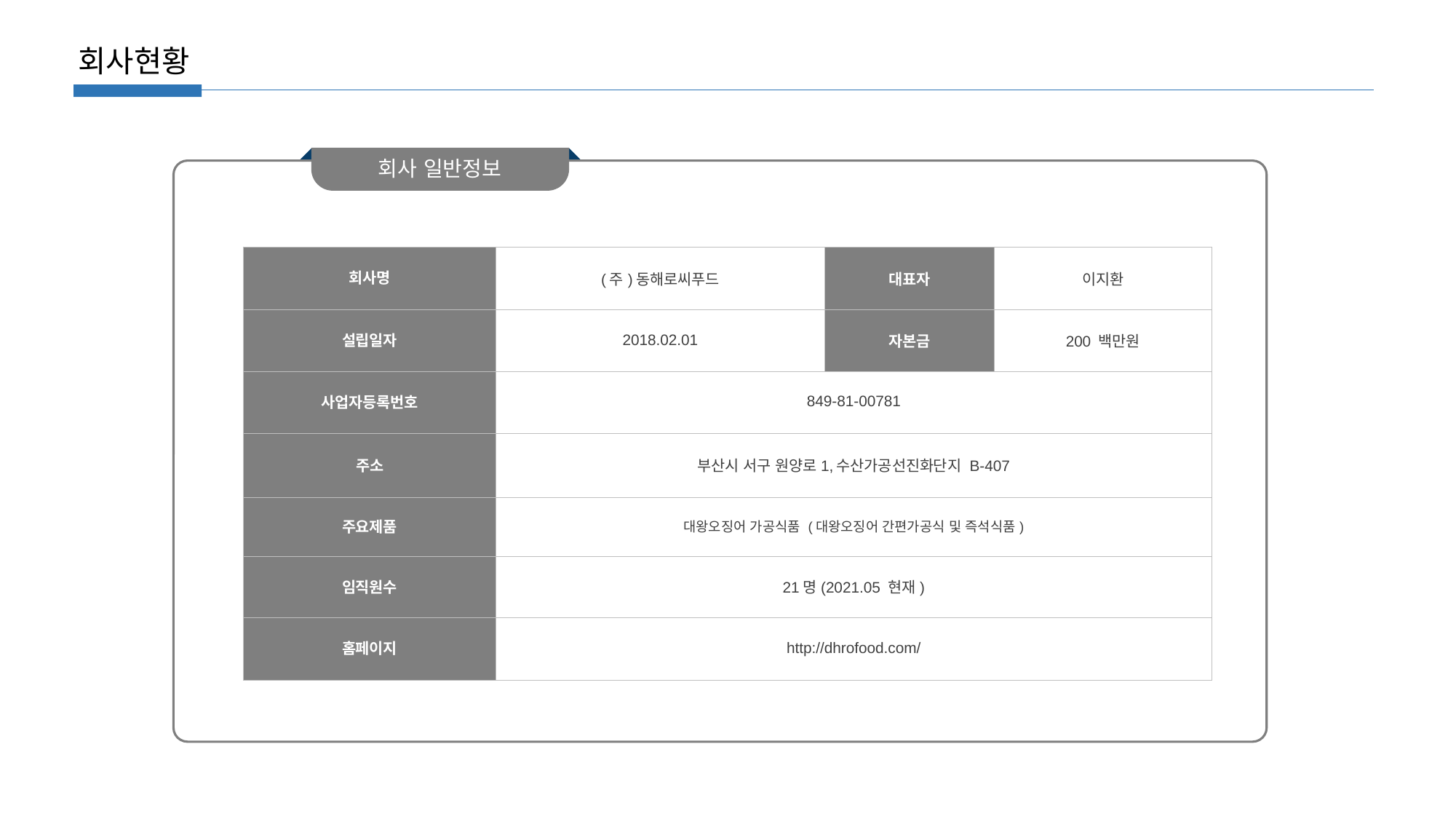

회사현황

회사 일반정보

| 회사명 | (주)동해로씨푸드 | 대표자 | 이지환 |
| --- | --- | --- | --- |
| 설립일자 | 2018.02.01 | 자본금 | 200 백만원 |
| 사업자등록번호 | 849-81-00781 |  |  |
| 주소 | 부산시 서구 원양로1,수산가공선진화단지 B-407 |  |  |
| 주요제품 | 대왕오징어 가공식품 (대왕오징어 간편가공식 및 즉석식품) |  |  |
| 임직원수 | 21명(2021.05 현재) |  |  |
| 홈페이지 | http://dhrofood.com/ |  |  |